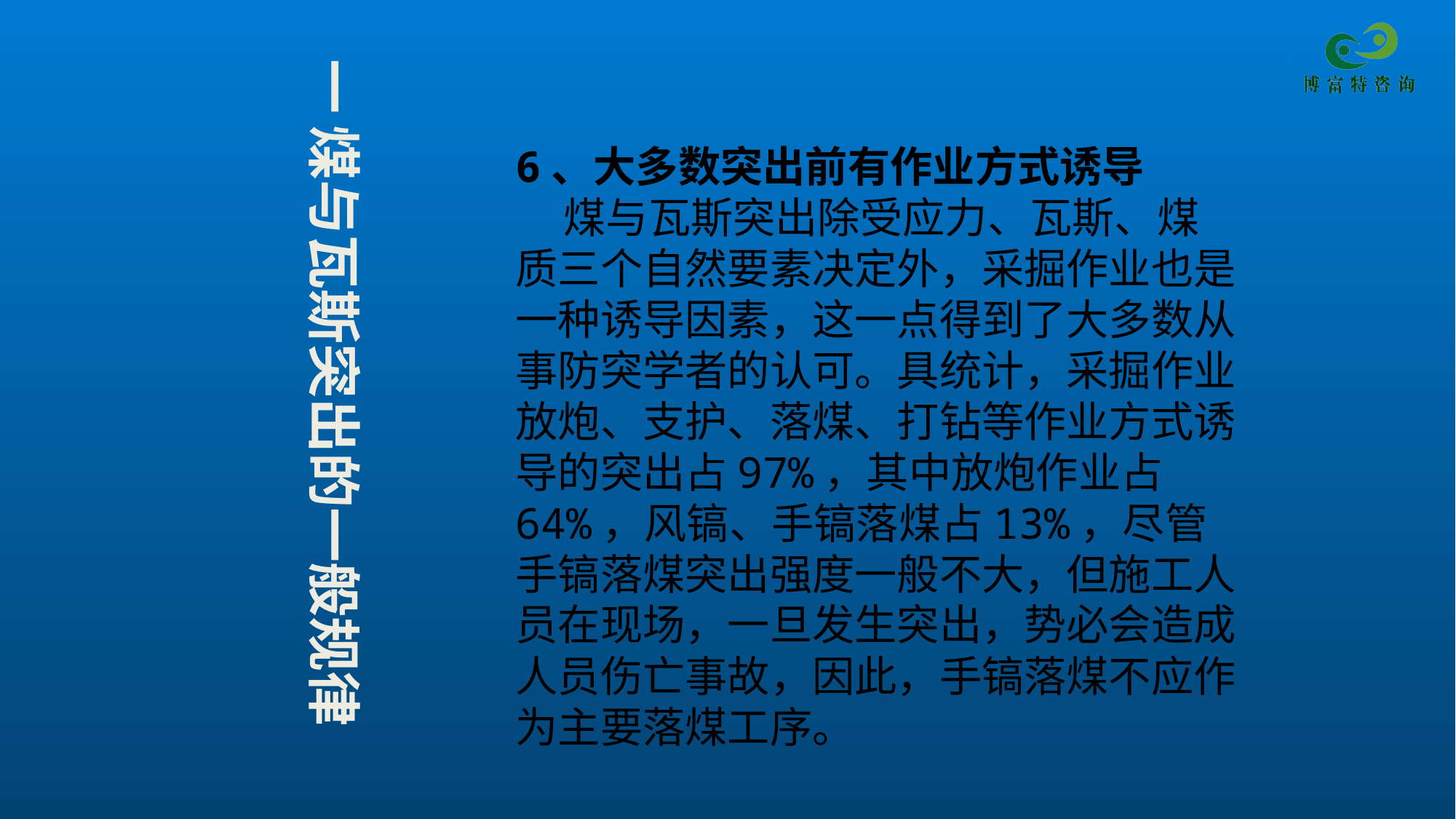

一 煤与瓦斯突出的一般规律
6、大多数突出前有作业方式诱导
    煤与瓦斯突出除受应力、瓦斯、煤质三个自然要素决定外，采掘作业也是一种诱导因素，这一点得到了大多数从事防突学者的认可。具统计，采掘作业放炮、支护、落煤、打钻等作业方式诱导的突出占97%，其中放炮作业占64%，风镐、手镐落煤占13%，尽管手镐落煤突出强度一般不大，但施工人员在现场，一旦发生突出，势必会造成人员伤亡事故，因此，手镐落煤不应作为主要落煤工序。